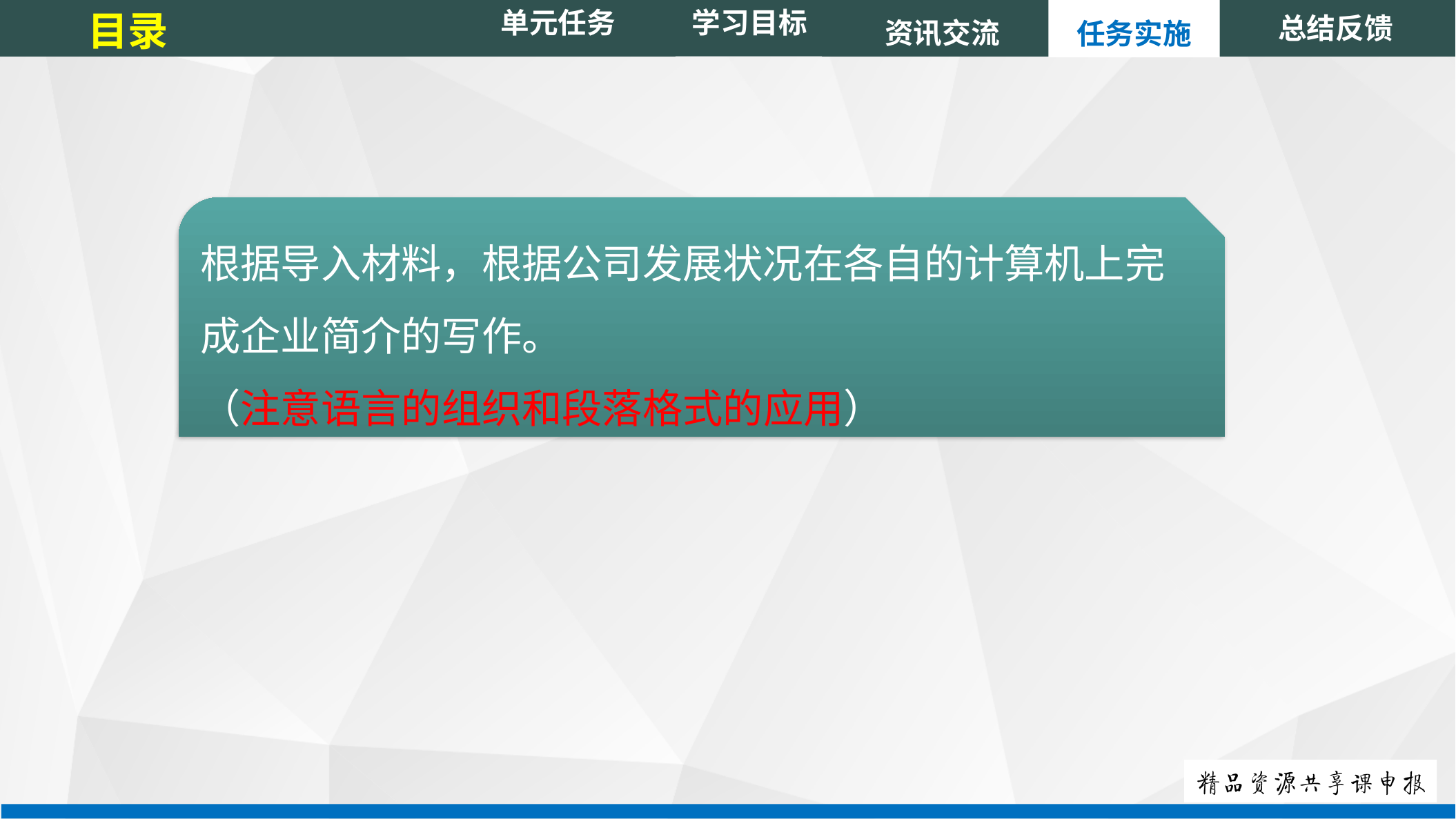

单元任务
目录
总结反馈
资讯交流
任务实施

学习目标

根据导入材料，根据公司发展状况在各自的计算机上完成企业简介的写作。
（注意语言的组织和段落格式的应用）